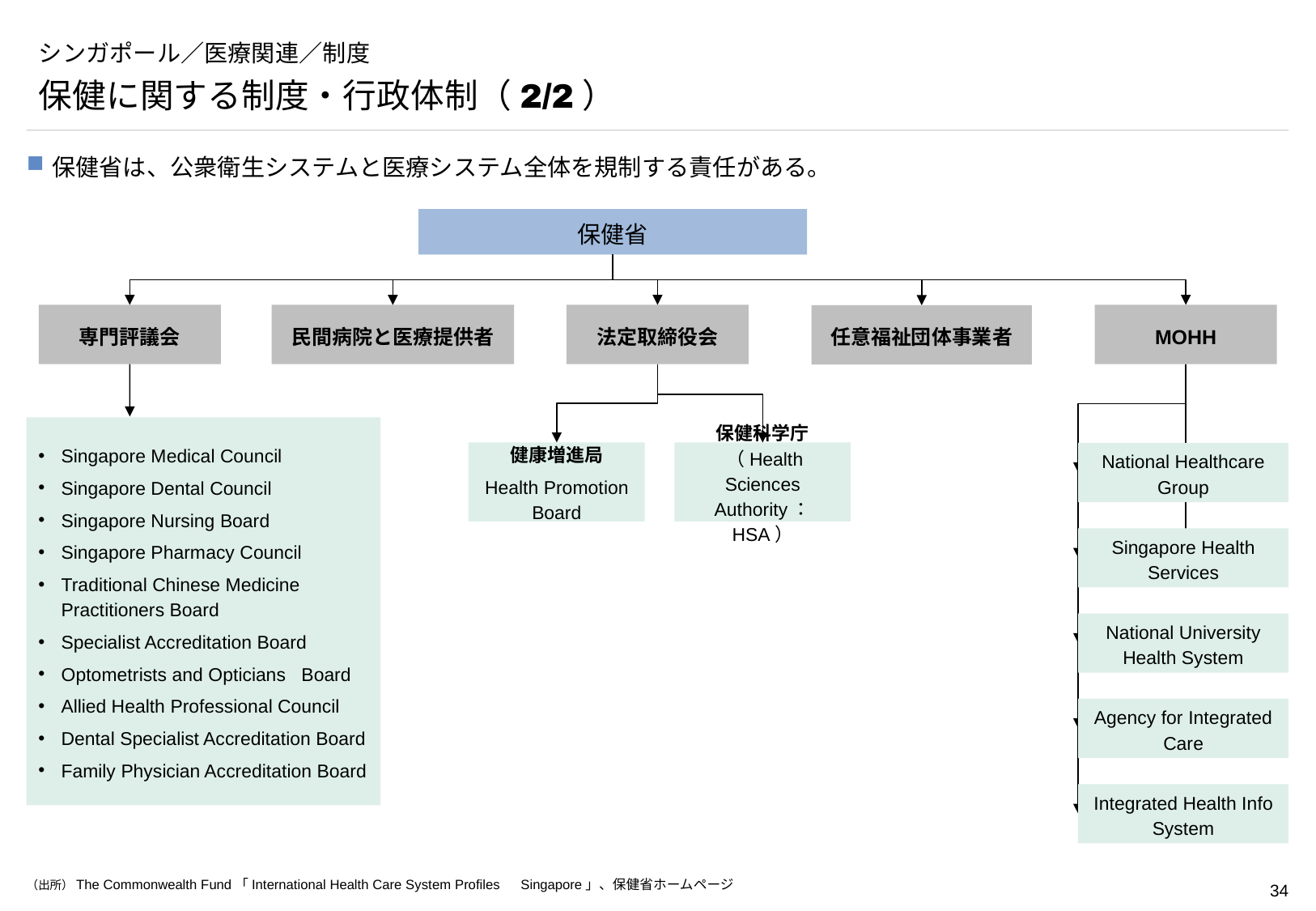

# シンガポール／医療関連／制度
保健に関する制度・行政体制（2/2）
保健省は、公衆衛生システムと医療システム全体を規制する責任がある。
保健省
専門評議会
民間病院と医療提供者
法定取締役会
MOHH
任意福祉団体事業者
Singapore Medical Council
Singapore Dental Council
Singapore Nursing Board
Singapore Pharmacy Council
Traditional Chinese Medicine Practitioners Board
Specialist Accreditation Board
Optometrists and Opticians   Board
Allied Health Professional Council
Dental Specialist Accreditation Board
Family Physician Accreditation Board
健康増進局
Health Promotion Board
保健科学庁
 （Health Sciences Authority： HSA）
National Healthcare Group
Singapore Health Services
National University Health System
Agency for Integrated Care
Integrated Health Info System
（出所）The Commonwealth Fund「International Health Care System Profiles　Singapore」、保健省ホームページ